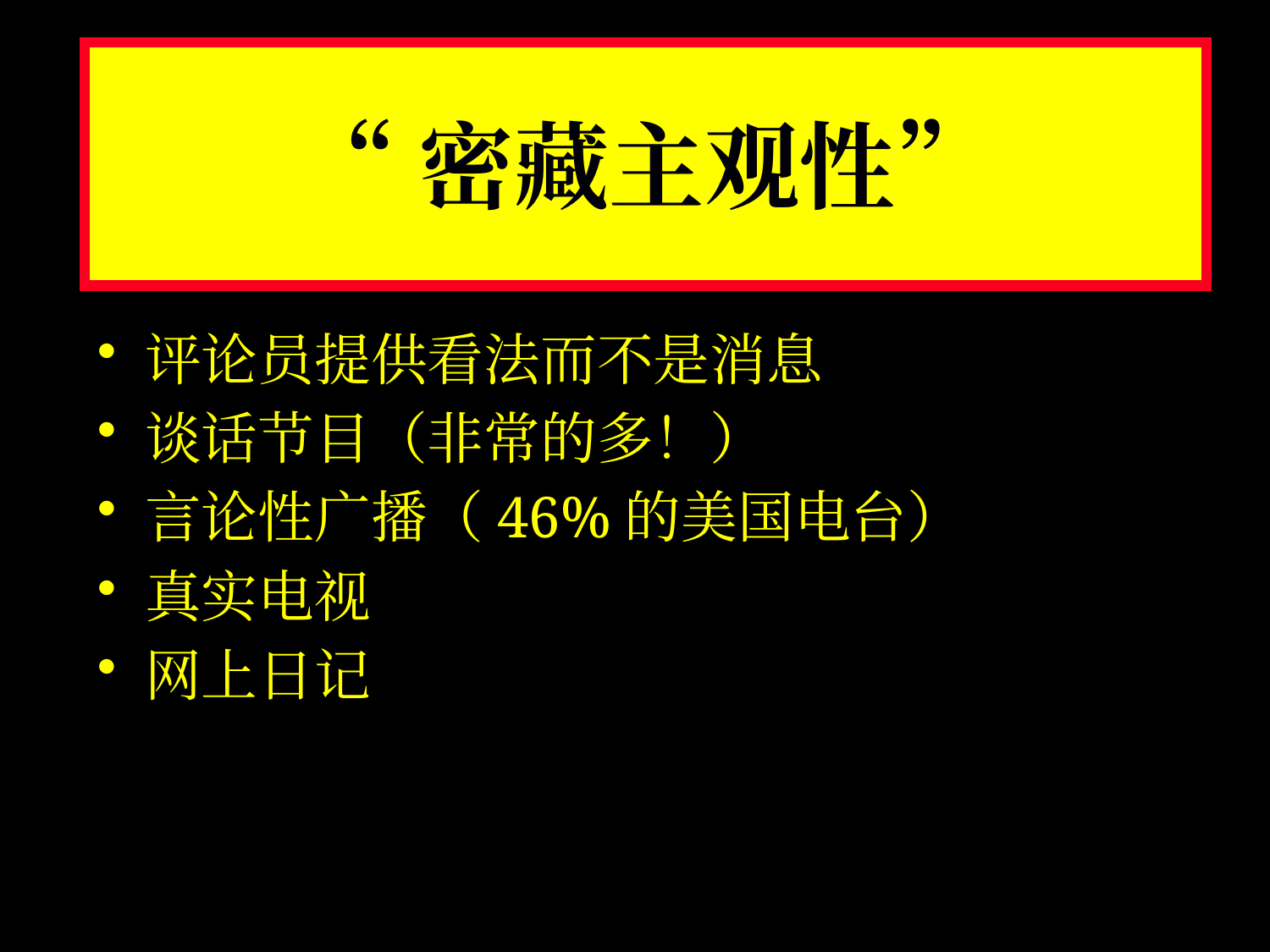

# “密藏主观性”
评论员提供看法而不是消息
谈话节目（非常的多！）
言论性广播（46%的美国电台）
真实电视
网上日记